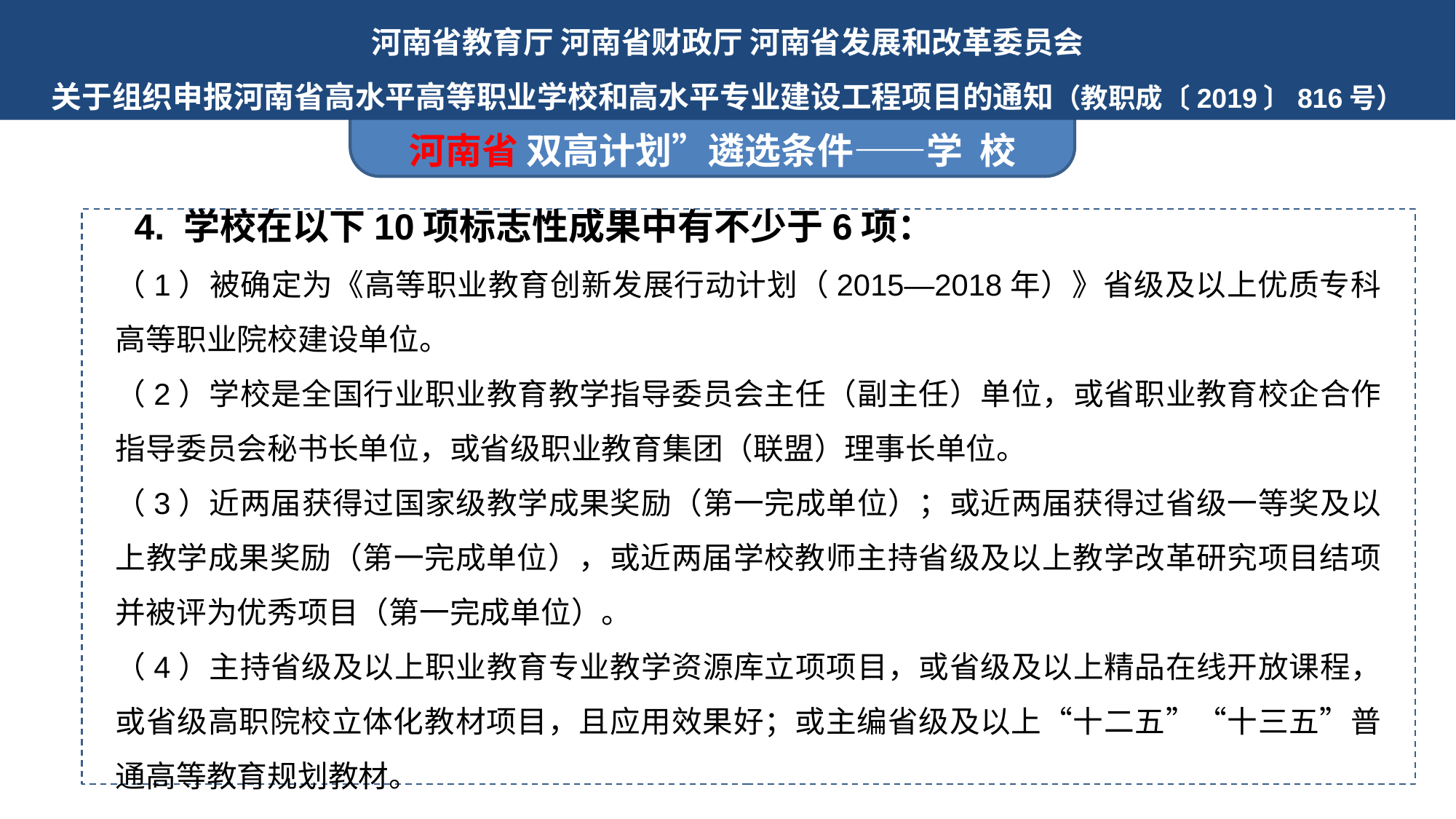

河南省教育厅 河南省财政厅 河南省发展和改革委员会
关于组织申报河南省高水平高等职业学校和高水平专业建设工程项目的通知（教职成〔2019〕816号）

河南省 双高计划”遴选条件——学  校
  4. 学校在以下10项标志性成果中有不少于6项：
（1）被确定为《高等职业教育创新发展行动计划（2015—2018年）》省级及以上优质专科高等职业院校建设单位。
（2）学校是全国行业职业教育教学指导委员会主任（副主任）单位，或省职业教育校企合作指导委员会秘书长单位，或省级职业教育集团（联盟）理事长单位。
（3）近两届获得过国家级教学成果奖励（第一完成单位）；或近两届获得过省级一等奖及以上教学成果奖励（第一完成单位），或近两届学校教师主持省级及以上教学改革研究项目结项并被评为优秀项目（第一完成单位）。
（4）主持省级及以上职业教育专业教学资源库立项项目，或省级及以上精品在线开放课程，或省级高职院校立体化教材项目，且应用效果好；或主编省级及以上“十二五”“十三五”普通高等教育规划教材。